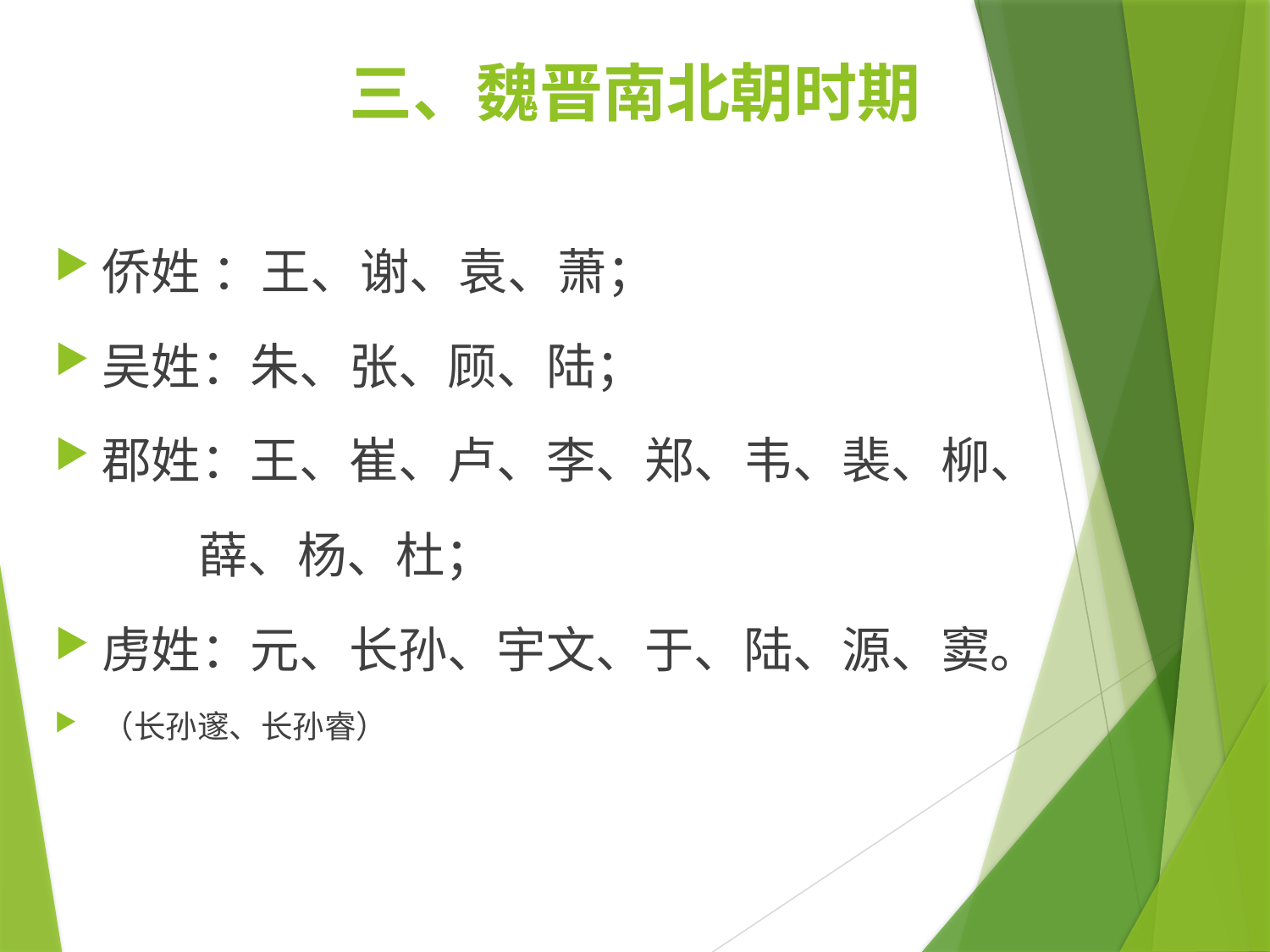

# 三、魏晋南北朝时期
侨姓 ：王、谢、袁、萧；
吴姓：朱、张、顾、陆；
郡姓：王、崔、卢、李、郑、韦、裴、柳、
            薛、杨、杜；
虏姓：元、长孙、宇文、于、陆、源、窦。
（长孙邃、长孙睿）